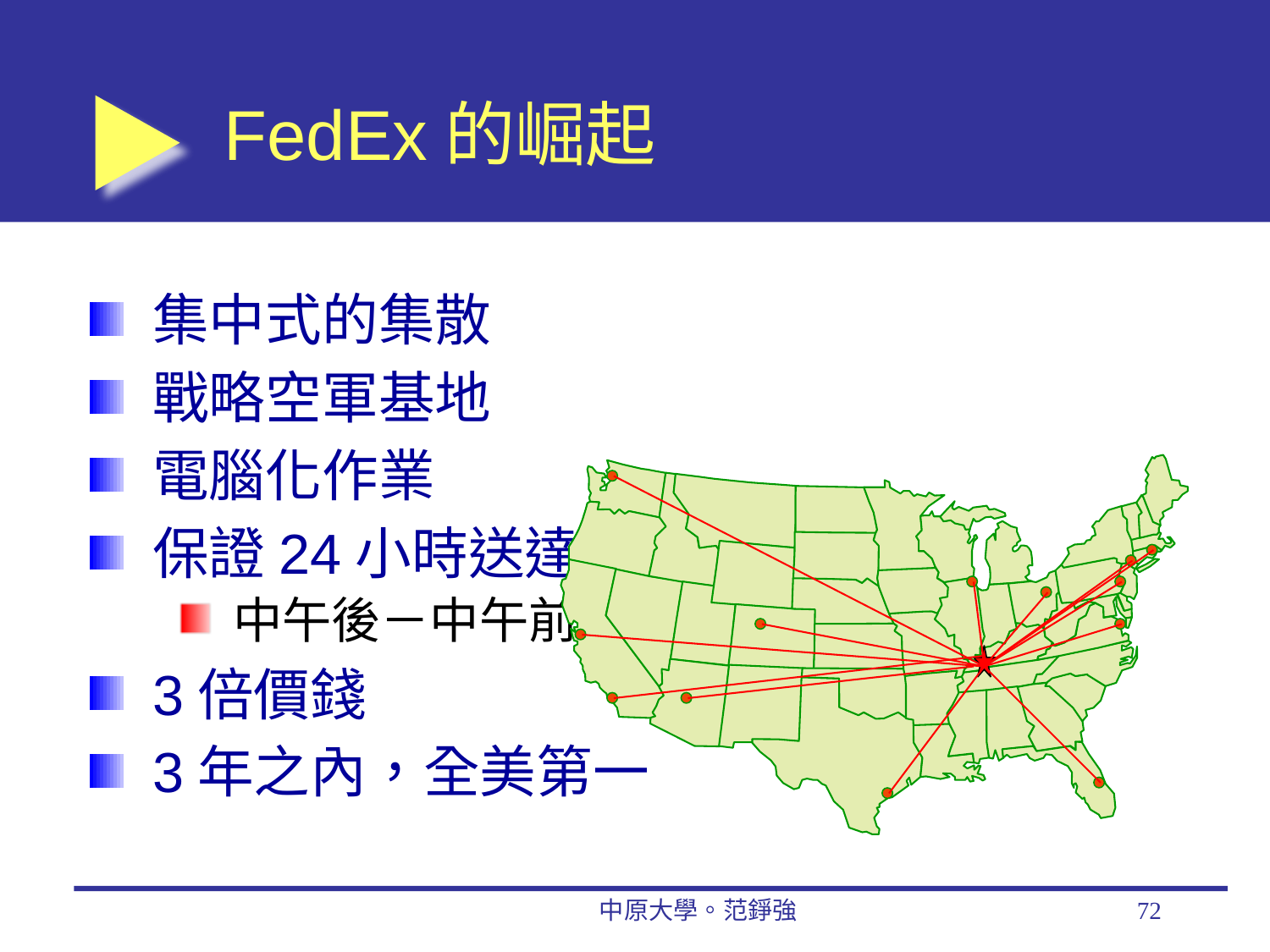

# FedEx的崛起
集中式的集散
戰略空軍基地
電腦化作業
保證24小時送達
中午後－中午前
3倍價錢
3年之內，全美第一

中原大學。范錚強
72